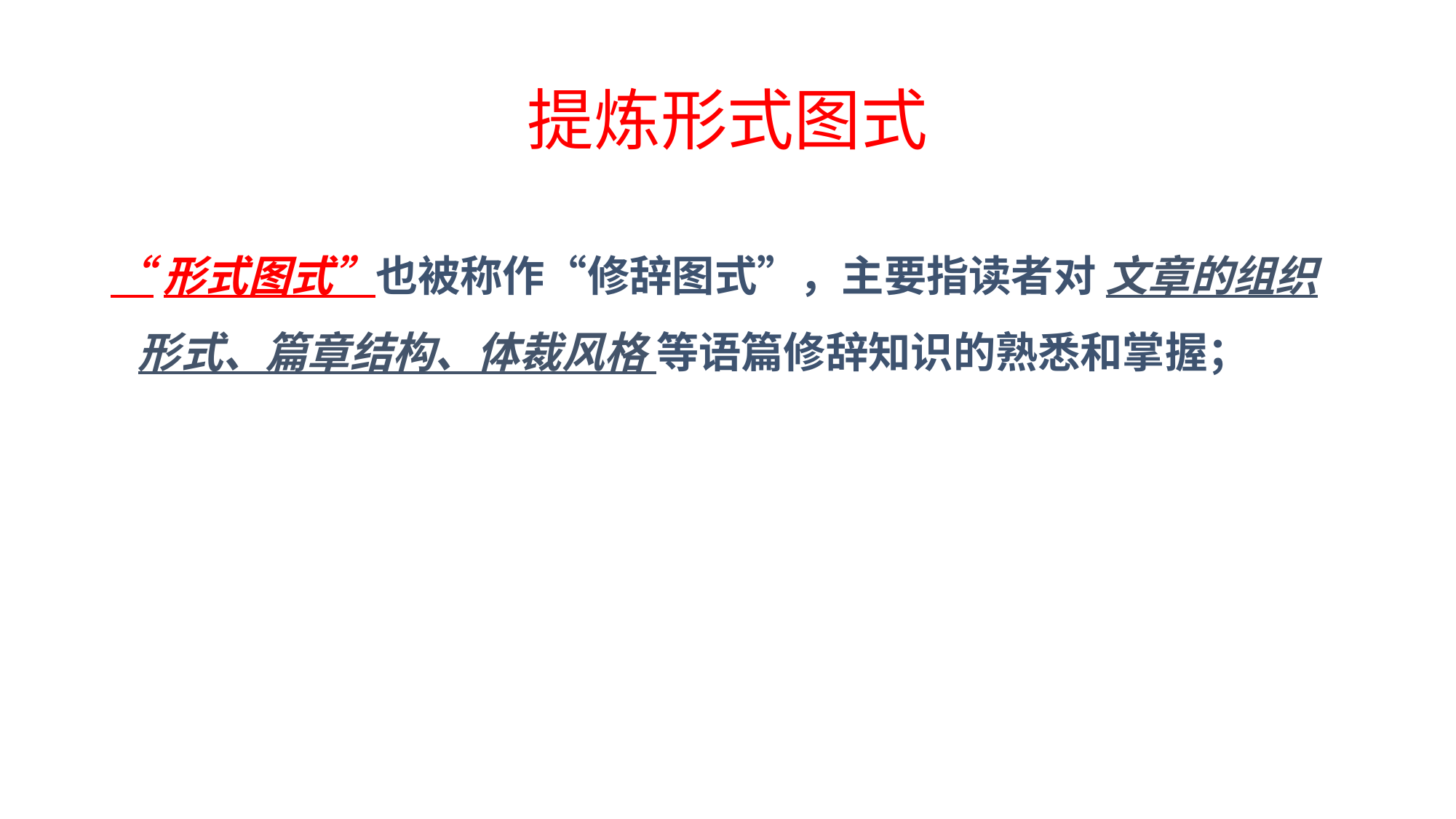

# 提炼形式图式
“形式图式”也被称作“修辞图式”，主要指读者对 文章的组织形式、篇章结构、体裁风格 等语篇修辞知识的熟悉和掌握；